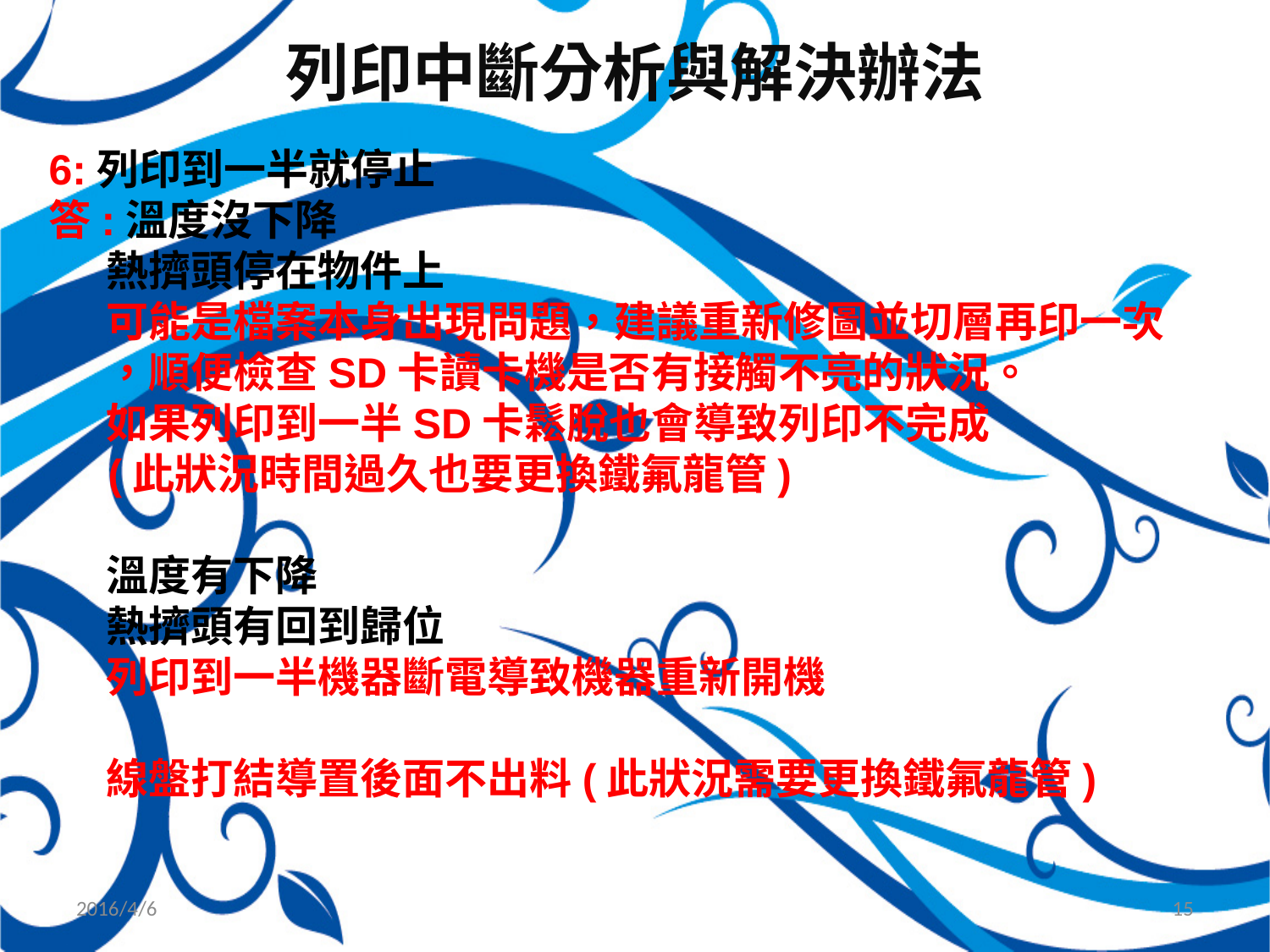

列印中斷分析與解決辦法
6:列印到一半就停止
答:溫度沒下降
     熱擠頭停在物件上
     可能是檔案本身出現問題，建議重新修圖並切層再印一次
     ，順便檢查SD卡讀卡機是否有接觸不亮的狀況。
     如果列印到一半SD卡鬆脫也會導致列印不完成
     (此狀況時間過久也要更換鐵氟龍管)

     溫度有下降
     熱擠頭有回到歸位
     列印到一半機器斷電導致機器重新開機

     線盤打結導置後面不出料(此狀況需要更換鐵氟龍管)
2016/4/6
15